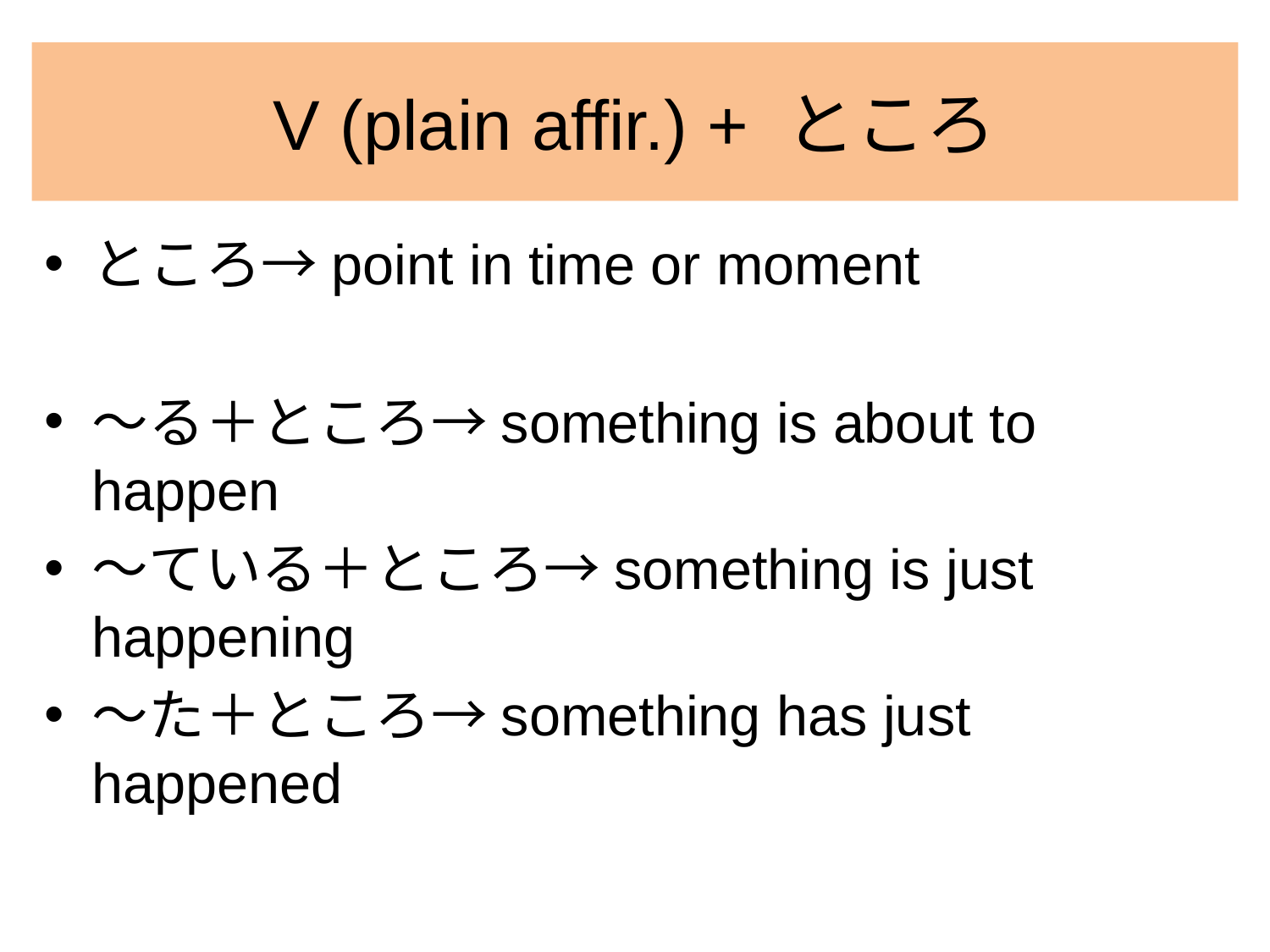

# V (plain affir.) + ところ
ところ→point in time or moment

〜る＋ところ→something is about to happen
〜ている＋ところ→something is just happening
〜た＋ところ→something has just happened